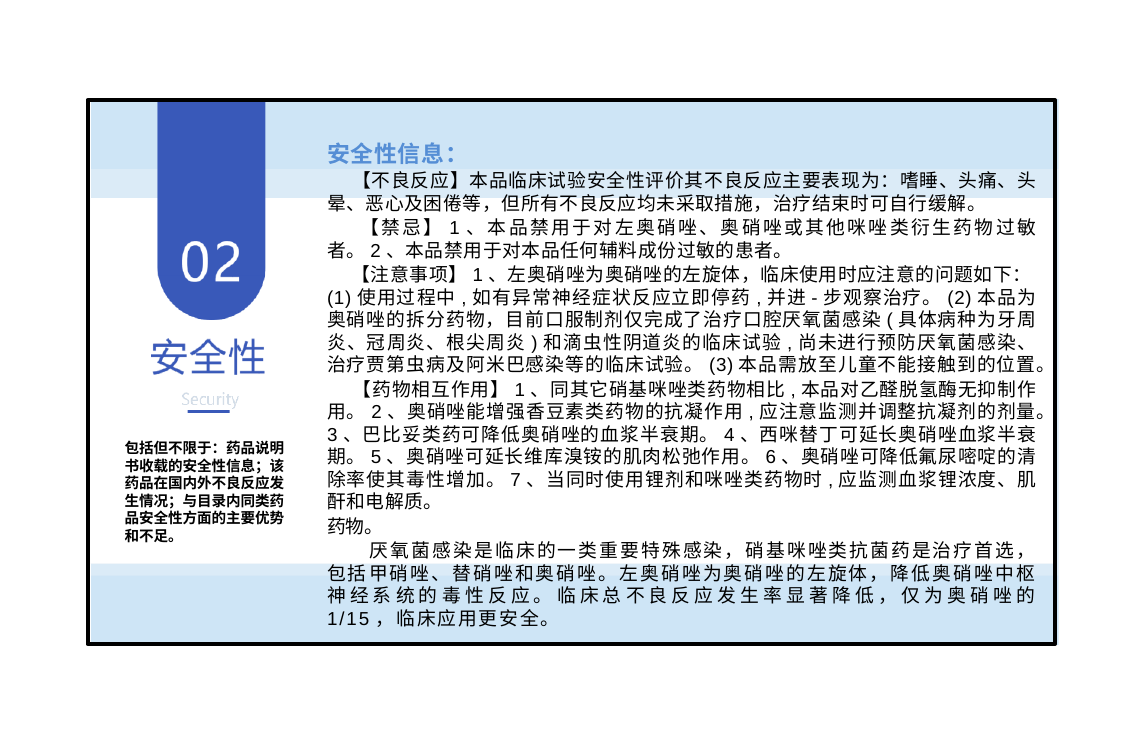

安全性信息：
    【不良反应】本品临床试验安全性评价其不良反应主要表现为：嗜睡、头痛、头晕、恶心及困倦等，但所有不良反应均未采取措施，治疗结束时可自行缓解。
    【禁忌】1、本品禁用于对左奥硝唑、奥硝唑或其他咪唑类衍生药物过敏者。2、本品禁用于对本品任何辅料成份过敏的患者。
    【注意事项】1、左奥硝唑为奥硝唑的左旋体，临床使用时应注意的问题如下：(1)使用过程中,如有异常神经症状反应立即停药,并进-步观察治疗。(2)本品为奥硝唑的拆分药物，目前口服制剂仅完成了治疗口腔厌氧菌感染(具体病种为牙周炎、冠周炎、根尖周炎)和滴虫性阴道炎的临床试验,尚未进行预防厌氧菌感染、治疗贾第虫病及阿米巴感染等的临床试验。(3)本品需放至儿童不能接触到的位置。
    【药物相互作用】1、同其它硝基咪唑类药物相比,本品对乙醛脱氢酶无抑制作用。2、奥硝唑能增强香豆素类药物的抗凝作用,应注意监测并调整抗凝剂的剂量。3、巴比妥类药可降低奥硝唑的血浆半衰期。4、西咪替丁可延长奥硝唑血浆半衰期。5、奥硝唑可延长维库溴铵的肌肉松弛作用。6、奥硝唑可降低氟尿嘧啶的清除率使其毒性增加。7、当同时使用锂剂和咪唑类药物时,应监测血浆锂浓度、肌酐和电解质。
药物。
      厌氧菌感染是临床的一类重要特殊感染，硝基咪唑类抗菌药是治疗首选，包括甲硝唑、替硝唑和奥硝唑。左奥硝唑为奥硝唑的左旋体，降低奥硝唑中枢神经系统的毒性反应。临床总不良反应发生率显著降低，仅为奥硝唑的 1/15，临床应用更安全。
包括但不限于：药品说明书收载的安全性信息；该药品在国内外不良反应发生情况；与目录内同类药品安全性方面的主要优势和不足。